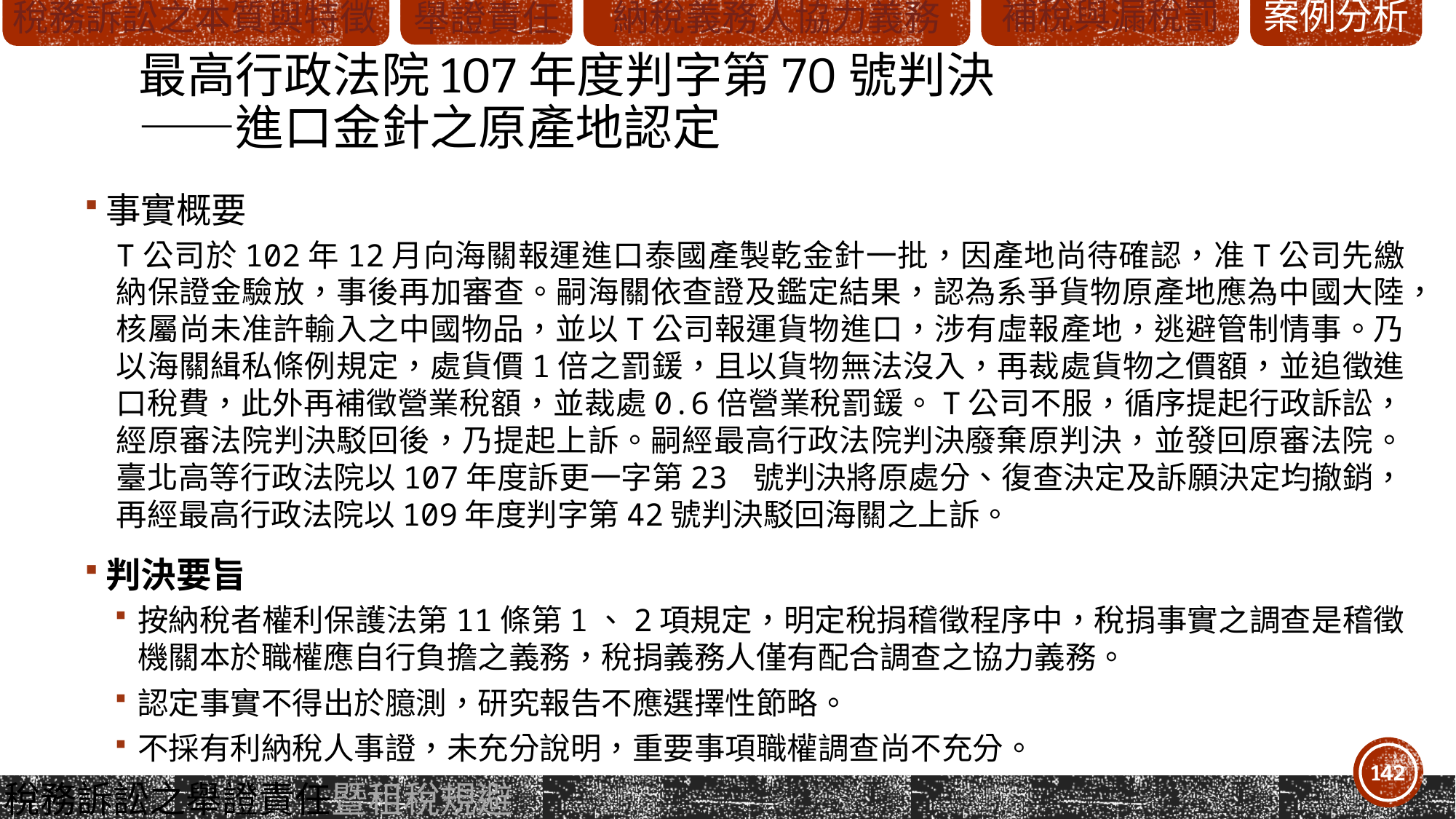

# 最高行政法院107年度判字第70號判決 ——進口金針之原產地認定
事實概要
T公司於102年12月向海關報運進口泰國產製乾金針一批，因產地尚待確認，准T公司先繳納保證金驗放，事後再加審查。嗣海關依查證及鑑定結果，認為系爭貨物原產地應為中國大陸，核屬尚未准許輸入之中國物品，並以T公司報運貨物進口，涉有虛報產地，逃避管制情事。乃以海關緝私條例規定，處貨價1倍之罰鍰，且以貨物無法沒入，再裁處貨物之價額，並追徵進口稅費，此外再補徵營業稅額，並裁處0.6倍營業稅罰鍰。T公司不服，循序提起行政訴訟，經原審法院判決駁回後，乃提起上訴。嗣經最高行政法院判決廢棄原判決，並發回原審法院。臺北高等行政法院以107年度訴更一字第23 號判決將原處分、復查決定及訴願決定均撤銷，再經最高行政法院以109年度判字第42號判決駁回海關之上訴。
判決要旨
按納稅者權利保護法第11條第1、2項規定，明定稅捐稽徵程序中，稅捐事實之調查是稽徵機關本於職權應自行負擔之義務，稅捐義務人僅有配合調查之協力義務。
認定事實不得出於臆測，研究報告不應選擇性節略。
不採有利納稅人事證，未充分說明，重要事項職權調查尚不充分。

142